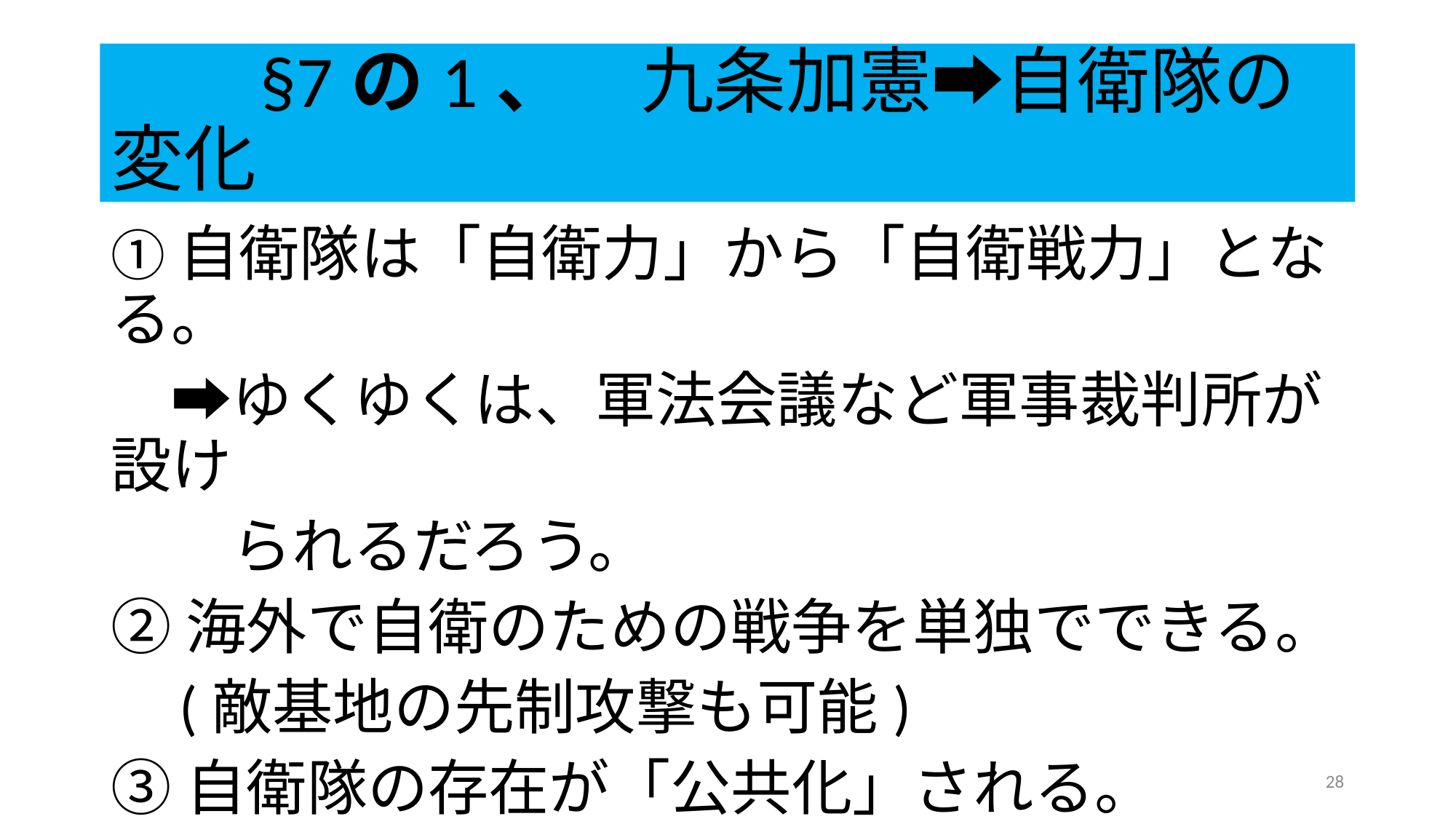

# §7の1、　九条加憲➡自衛隊の変化
①自衛隊は「自衛力」から「自衛戦力」となる。
　➡ゆくゆくは、軍法会議など軍事裁判所が設け
　　られるだろう。
②海外で自衛のための戦争を単独でできる。
     (敵基地の先制攻撃も可能)
③自衛隊の存在が「公共化」される。
　➡徴兵制を憲法的に禁止する根拠がなくなる。
28